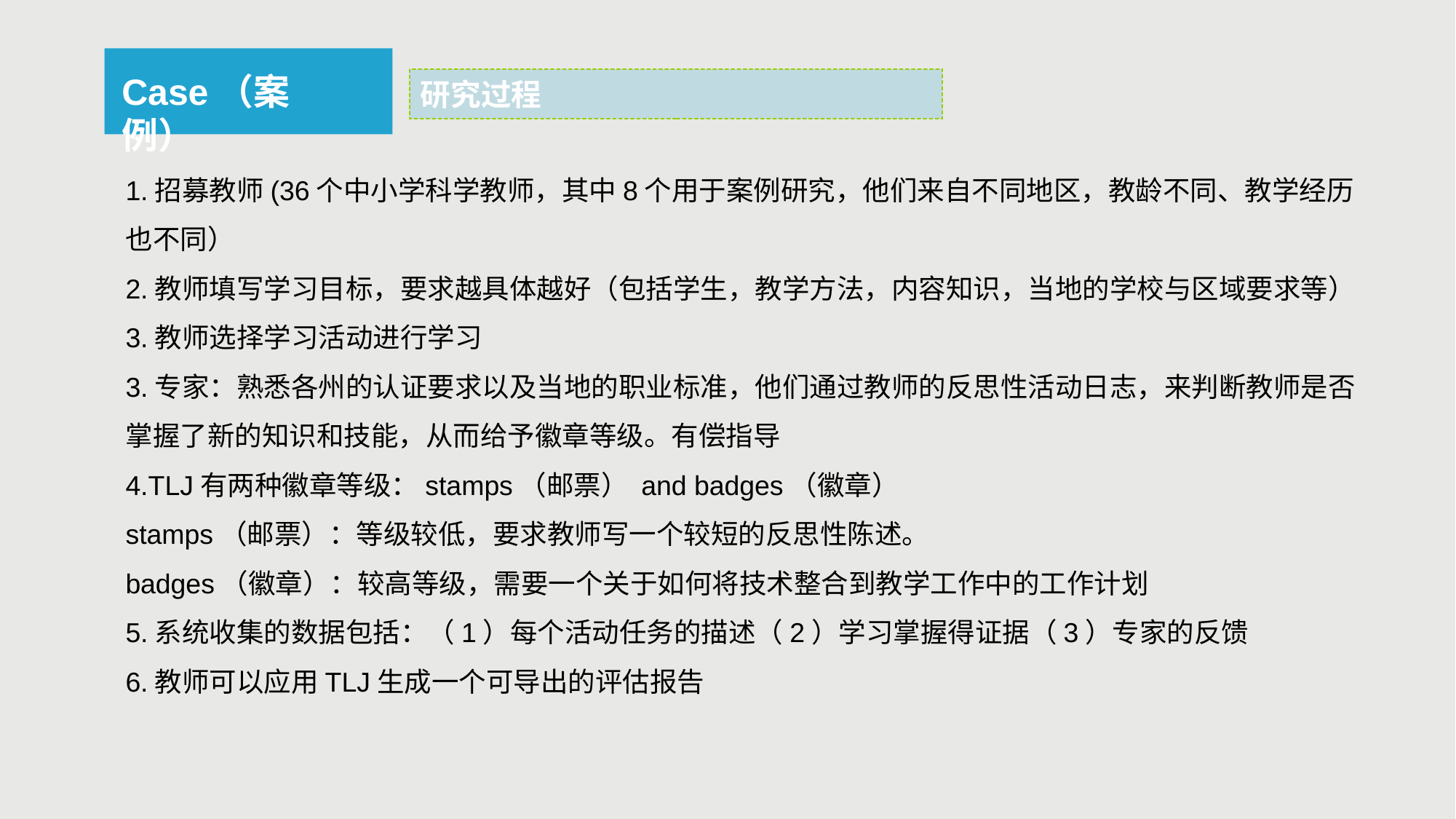

Case（案例）
研究过程
1.招募教师(36个中小学科学教师，其中8个用于案例研究，他们来自不同地区，教龄不同、教学经历也不同）
2.教师填写学习目标，要求越具体越好（包括学生，教学方法，内容知识，当地的学校与区域要求等）
3.教师选择学习活动进行学习
3.专家：熟悉各州的认证要求以及当地的职业标准，他们通过教师的反思性活动日志，来判断教师是否掌握了新的知识和技能，从而给予徽章等级。有偿指导
4.TLJ有两种徽章等级：stamps（邮票） and badges（徽章）
stamps（邮票）：等级较低，要求教师写一个较短的反思性陈述。
badges（徽章）：较高等级，需要一个关于如何将技术整合到教学工作中的工作计划
5.系统收集的数据包括：（1）每个活动任务的描述（2）学习掌握得证据（3）专家的反馈
6.教师可以应用TLJ生成一个可导出的评估报告